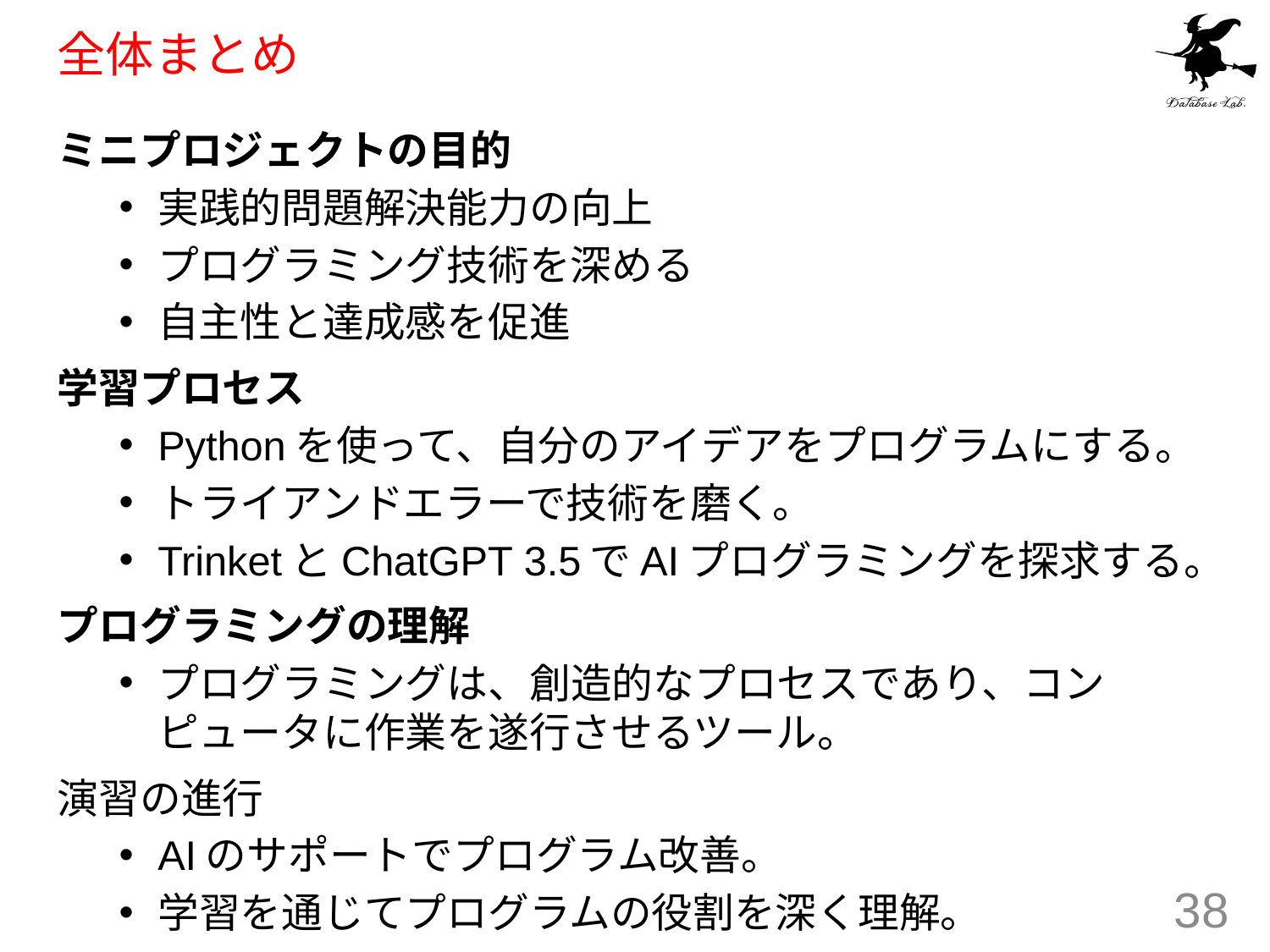

# 全体まとめ
ミニプロジェクトの目的
実践的問題解決能力の向上
プログラミング技術を深める
自主性と達成感を促進
学習プロセス
Pythonを使って、自分のアイデアをプログラムにする。
トライアンドエラーで技術を磨く。
TrinketとChatGPT 3.5でAIプログラミングを探求する。
プログラミングの理解
プログラミングは、創造的なプロセスであり、コンピュータに作業を遂行させるツール。
演習の進行
AIのサポートでプログラム改善。
学習を通じてプログラムの役割を深く理解。

38